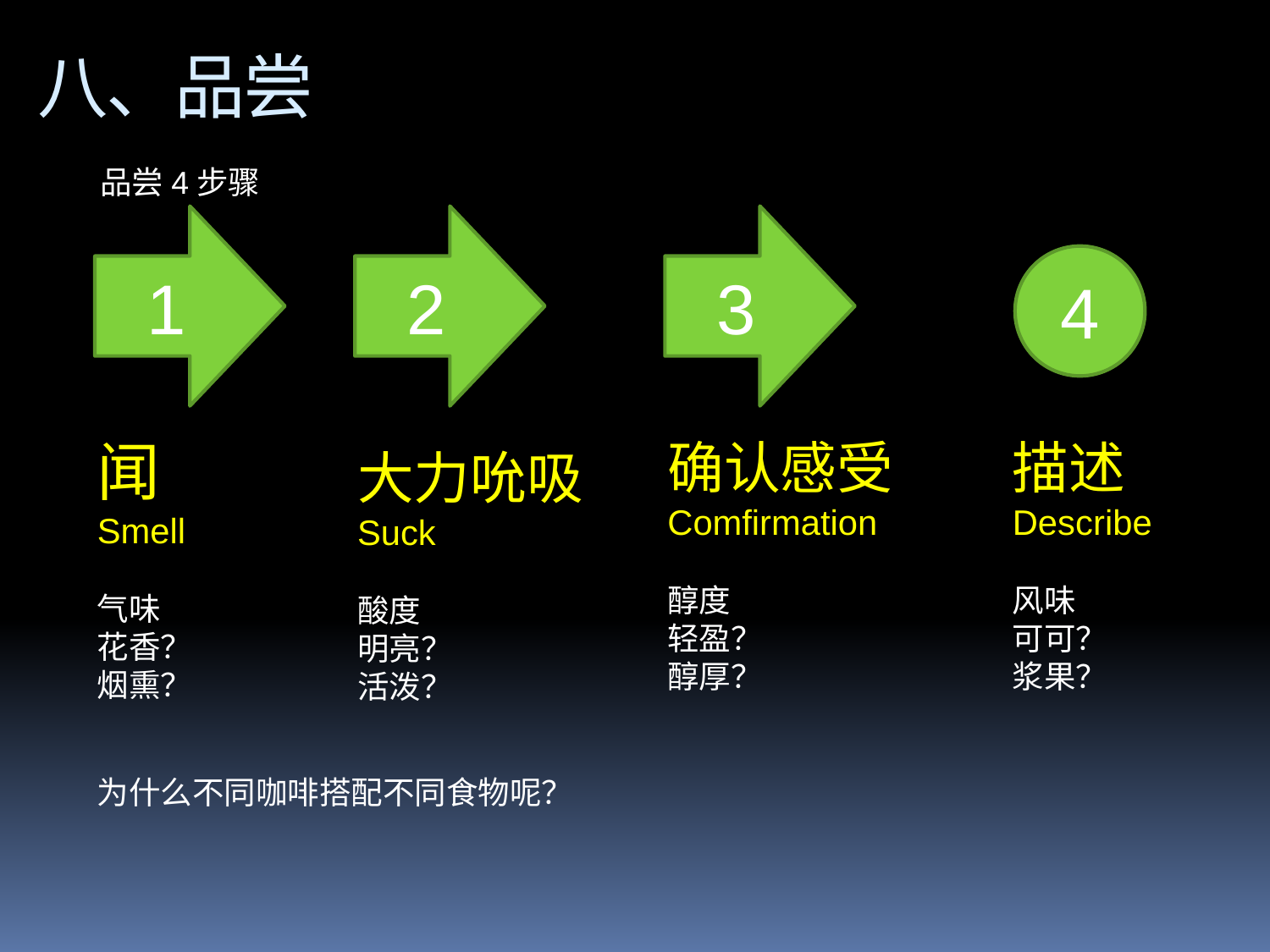

八、品尝
品尝4步骤
1
2
3
4
闻
Smell

气味
花香？
烟熏？
确认感受
Comfirmation

醇度
轻盈？
醇厚？
描述
Describe

风味
可可？
浆果？
大力吮吸
Suck

酸度
明亮？
活泼？
为什么不同咖啡搭配不同食物呢？